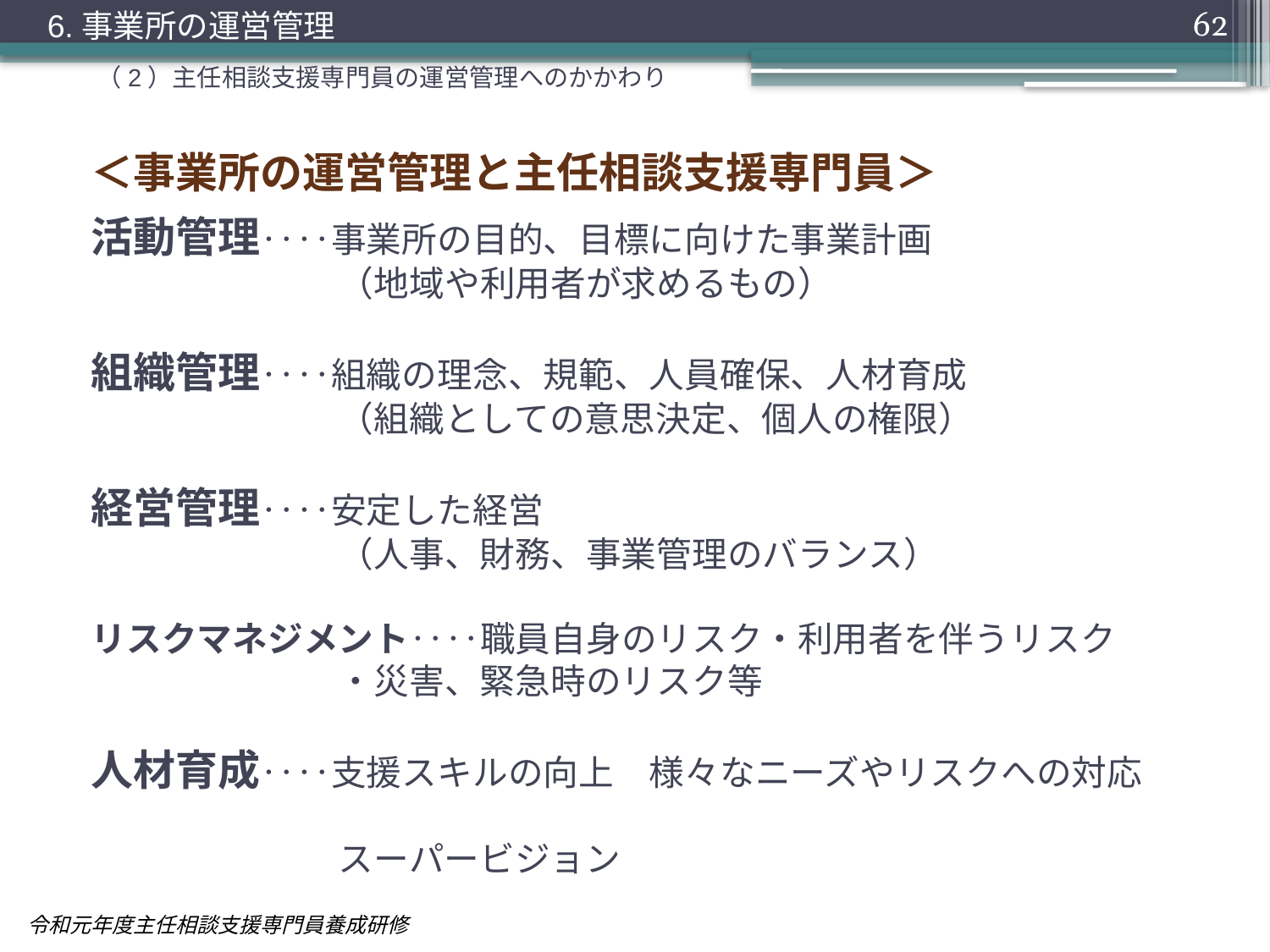

6.事業所の運営管理
62
（2）主任相談支援専門員の運営管理へのかかわり

＜事業所の運営管理と主任相談支援専門員＞
活動管理‥‥事業所の目的、目標に向けた事業計画
　　　　　　　（地域や利用者が求めるもの）

組織管理‥‥組織の理念、規範、人員確保、人材育成
　　　　　　　（組織としての意思決定、個人の権限）

経営管理‥‥安定した経営
　　　　　　　（人事、財務、事業管理のバランス）
リスクマネジメント‥‥職員自身のリスク・利用者を伴うリスク
　　　　　　　・災害、緊急時のリスク等

人材育成‥‥支援スキルの向上　様々なニーズやリスクへの対応　　
　　　　　　　スーパービジョン
令和元年度主任相談支援専門員養成研修